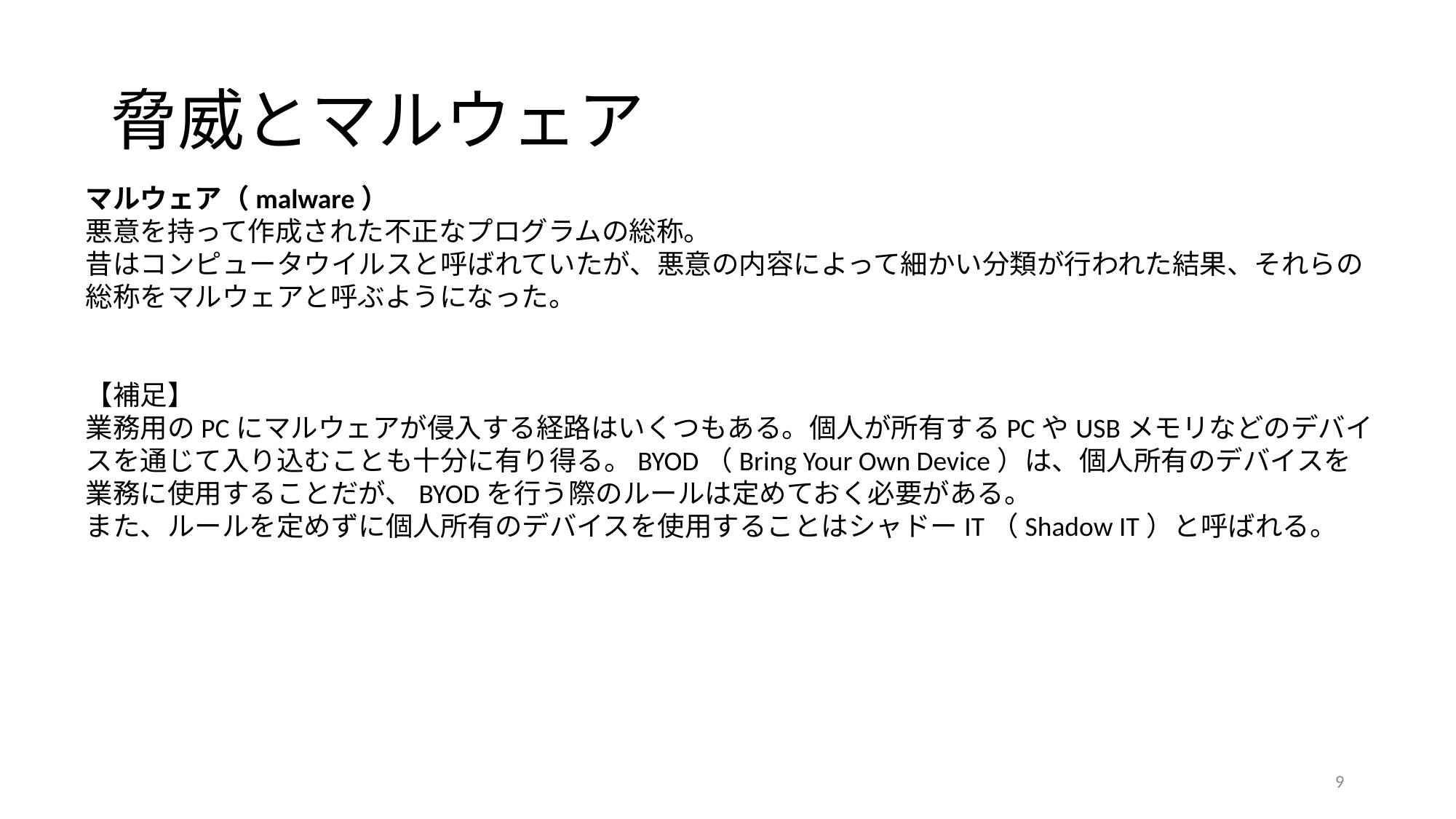

# 脅威とマルウェア
マルウェア（malware）
悪意を持って作成された不正なプログラムの総称。
昔はコンピュータウイルスと呼ばれていたが、悪意の内容によって細かい分類が行われた結果、それらの総称をマルウェアと呼ぶようになった。

【補足】
業務用のPCにマルウェアが侵入する経路はいくつもある。個人が所有するPCやUSBメモリなどのデバイスを通じて入り込むことも十分に有り得る。BYOD（Bring Your Own Device）は、個人所有のデバイスを業務に使用することだが、BYODを行う際のルールは定めておく必要がある。
また、ルールを定めずに個人所有のデバイスを使用することはシャドーIT（Shadow IT）と呼ばれる。

9